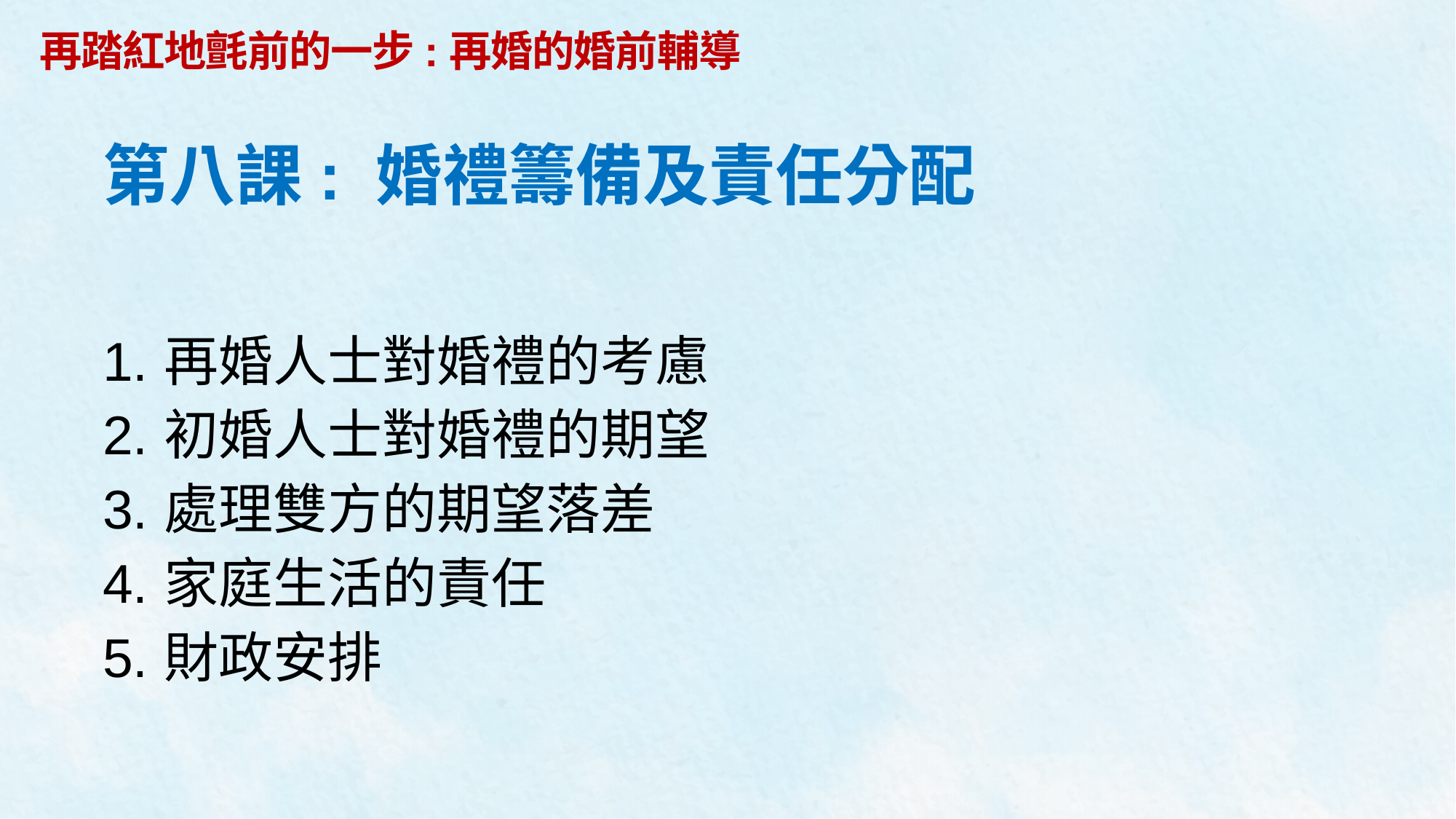

再踏紅地氈前的一步:再婚的婚前輔導
# 第八課: 婚禮籌備及責任分配
再婚人士對婚禮的考慮
初婚人士對婚禮的期望
處理雙方的期望落差
家庭生活的責任
財政安排